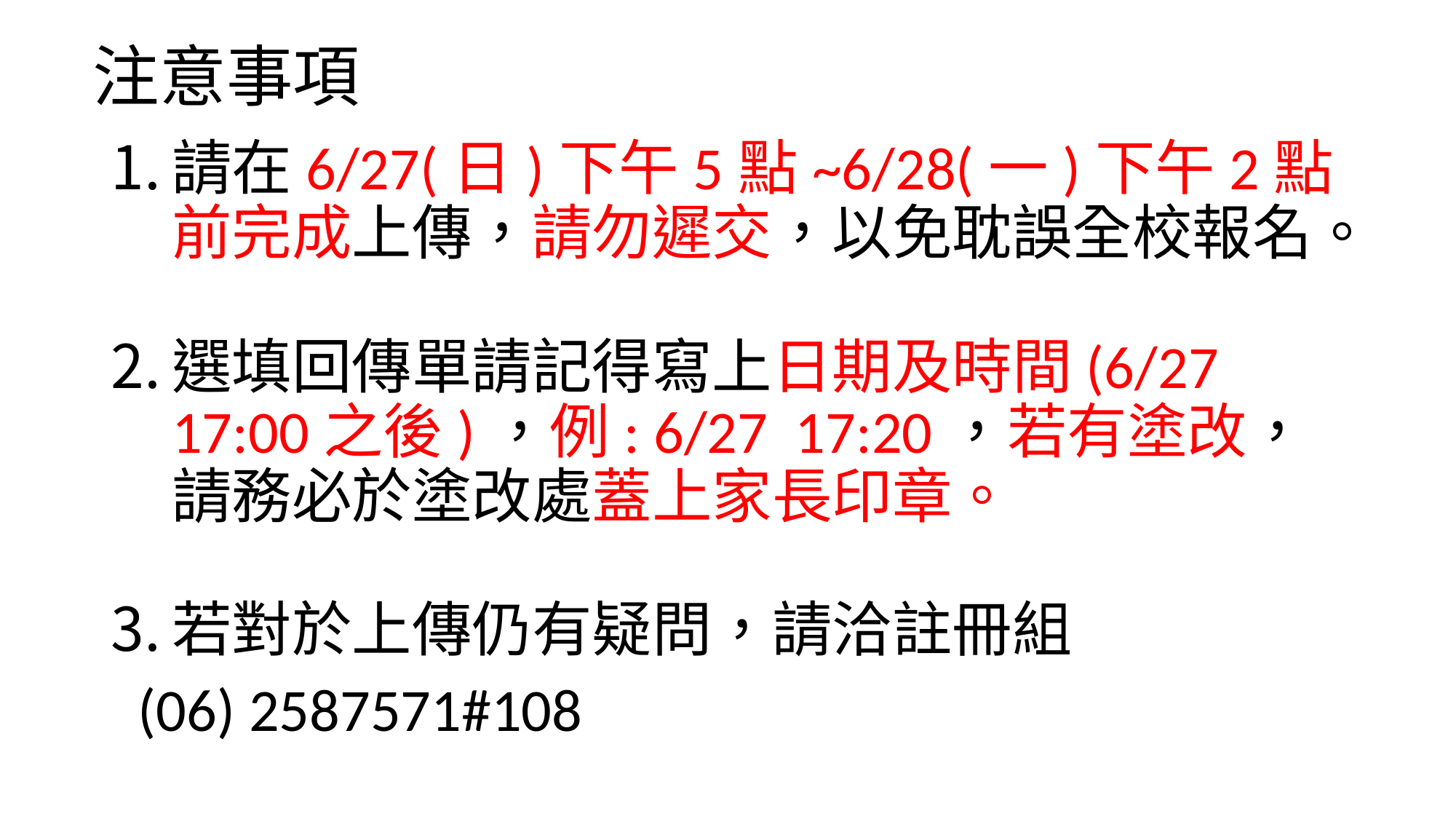

# 注意事項
請在6/27(日)下午5點~6/28(一)下午2點前完成上傳，請勿遲交，以免耽誤全校報名。

選填回傳單請記得寫上日期及時間(6/27  17:00之後)，例: 6/27  17:20，若有塗改，請務必於塗改處蓋上家長印章。

若對於上傳仍有疑問，請洽註冊組
  (06) 2587571#108